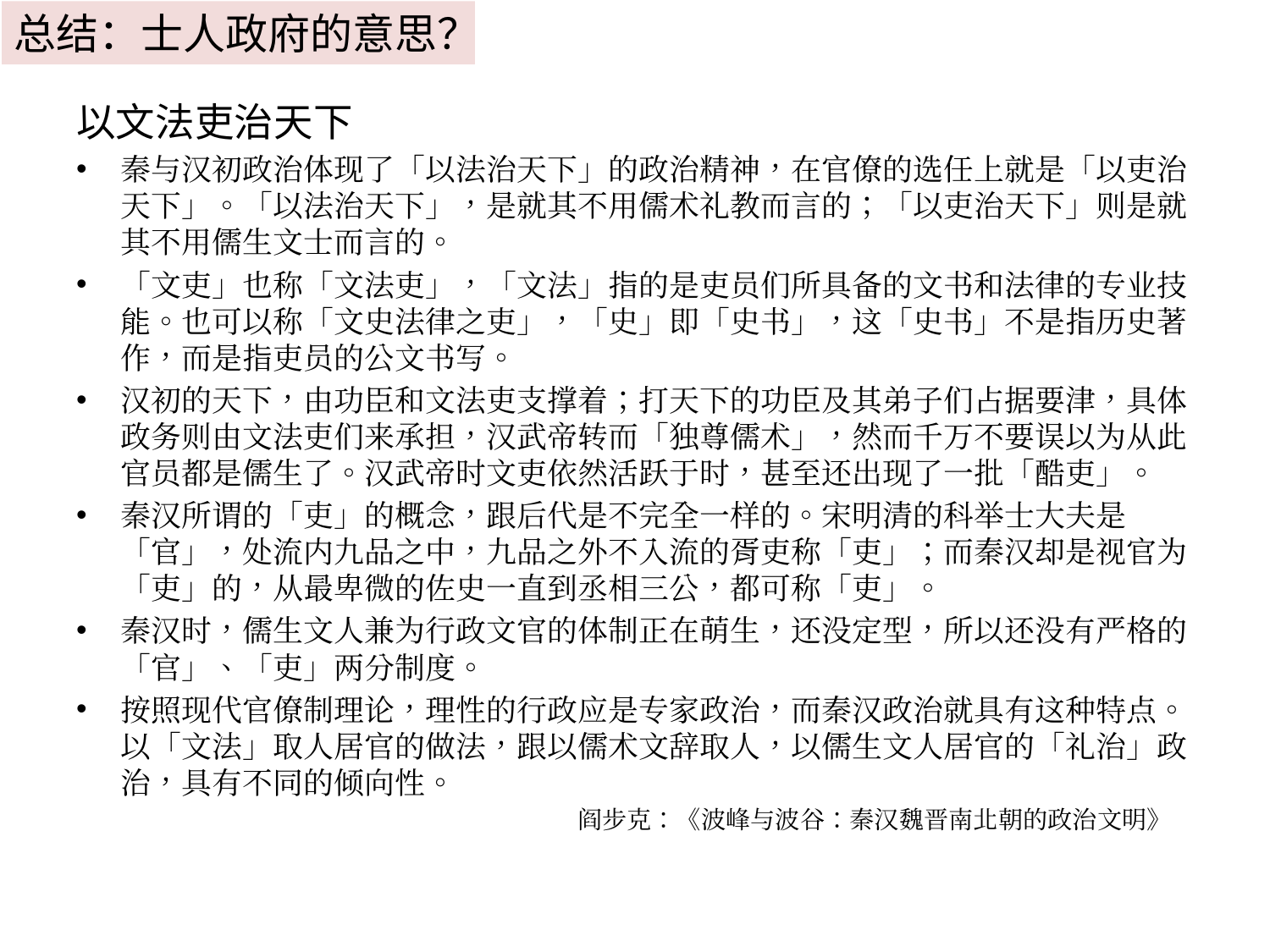

总结：士人政府的意思？
以文法吏治天下
秦与汉初政治体现了「以法治天下」的政治精神，在官僚的选任上就是「以吏治天下」。「以法治天下」，是就其不用儒术礼教而言的；「以吏治天下」则是就其不用儒生文士而言的。
「文吏」也称「文法吏」，「文法」指的是吏员们所具备的文书和法律的专业技能。也可以称「文史法律之吏」，「史」即「史书」，这「史书」不是指历史著作，而是指吏员的公文书写。
汉初的天下，由功臣和文法吏支撑着；打天下的功臣及其弟子们占据要津，具体政务则由文法吏们来承担，汉武帝转而「独尊儒术」，然而千万不要误以为从此官员都是儒生了。汉武帝时文吏依然活跃于时，甚至还出现了一批「酷吏」。
秦汉所谓的「吏」的概念，跟后代是不完全一样的。宋明清的科举士大夫是「官」，处流内九品之中，九品之外不入流的胥吏称「吏」；而秦汉却是视官为「吏」的，从最卑微的佐史一直到丞相三公，都可称「吏」。
秦汉时，儒生文人兼为行政文官的体制正在萌生，还没定型，所以还没有严格的「官」、「吏」两分制度。
按照现代官僚制理论，理性的行政应是专家政治，而秦汉政治就具有这种特点。以「文法」取人居官的做法，跟以儒术文辞取人，以儒生文人居官的「礼治」政治，具有不同的倾向性。

阎步克：《波峰与波谷：秦汉魏晋南北朝的政治文明》